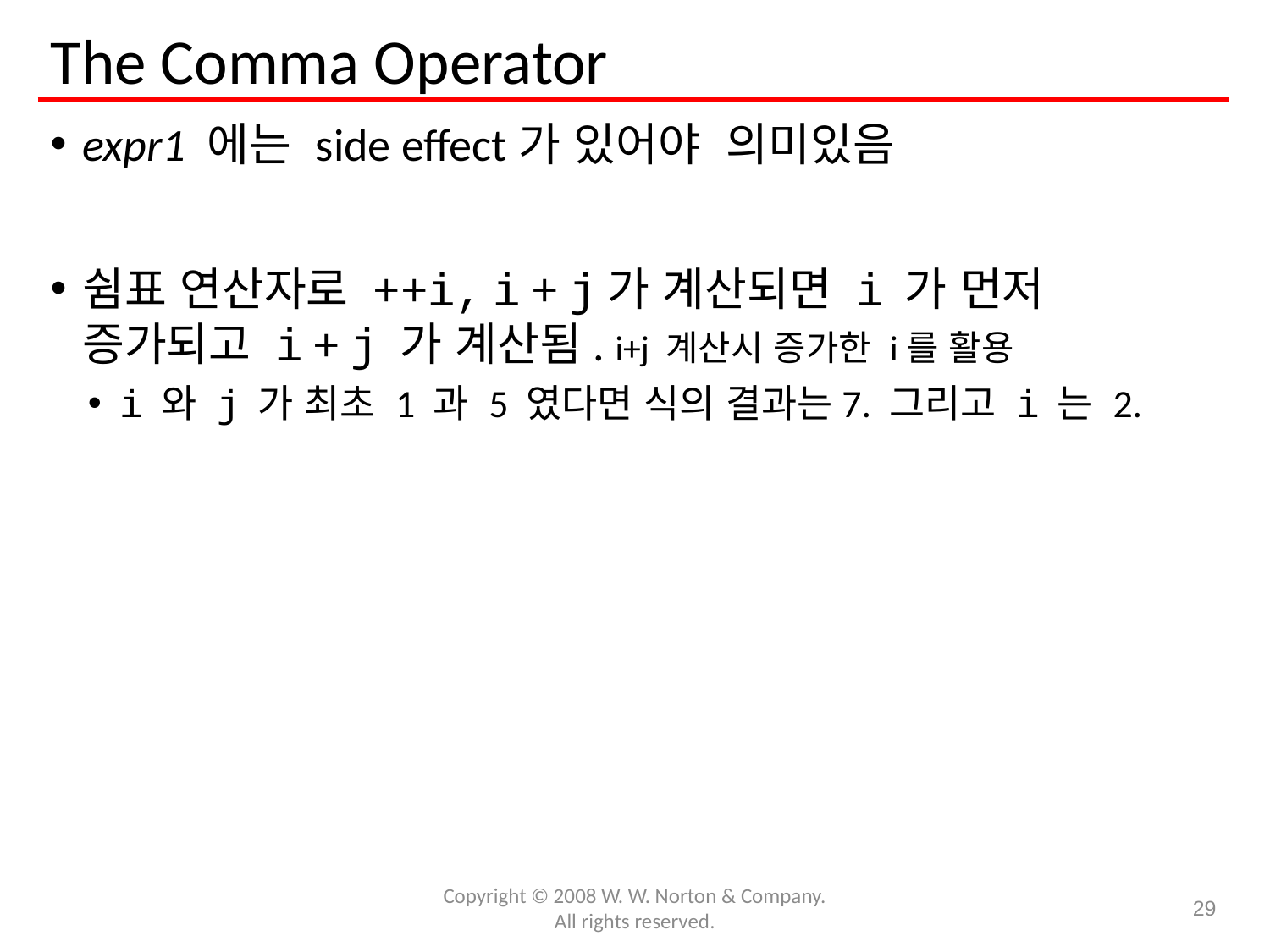

# The Comma Operator
expr1 에는 side effect가 있어야  의미있음

쉼표 연산자로 ++i, i + j가 계산되면 i 가 먼저 증가되고 i + j 가 계산됨. i+j 계산시 증가한 i를 활용
i 와 j 가 최초 1 과 5 였다면 식의 결과는7. 그리고 i 는 2.
Copyright © 2008 W. W. Norton & Company.
All rights reserved.
29